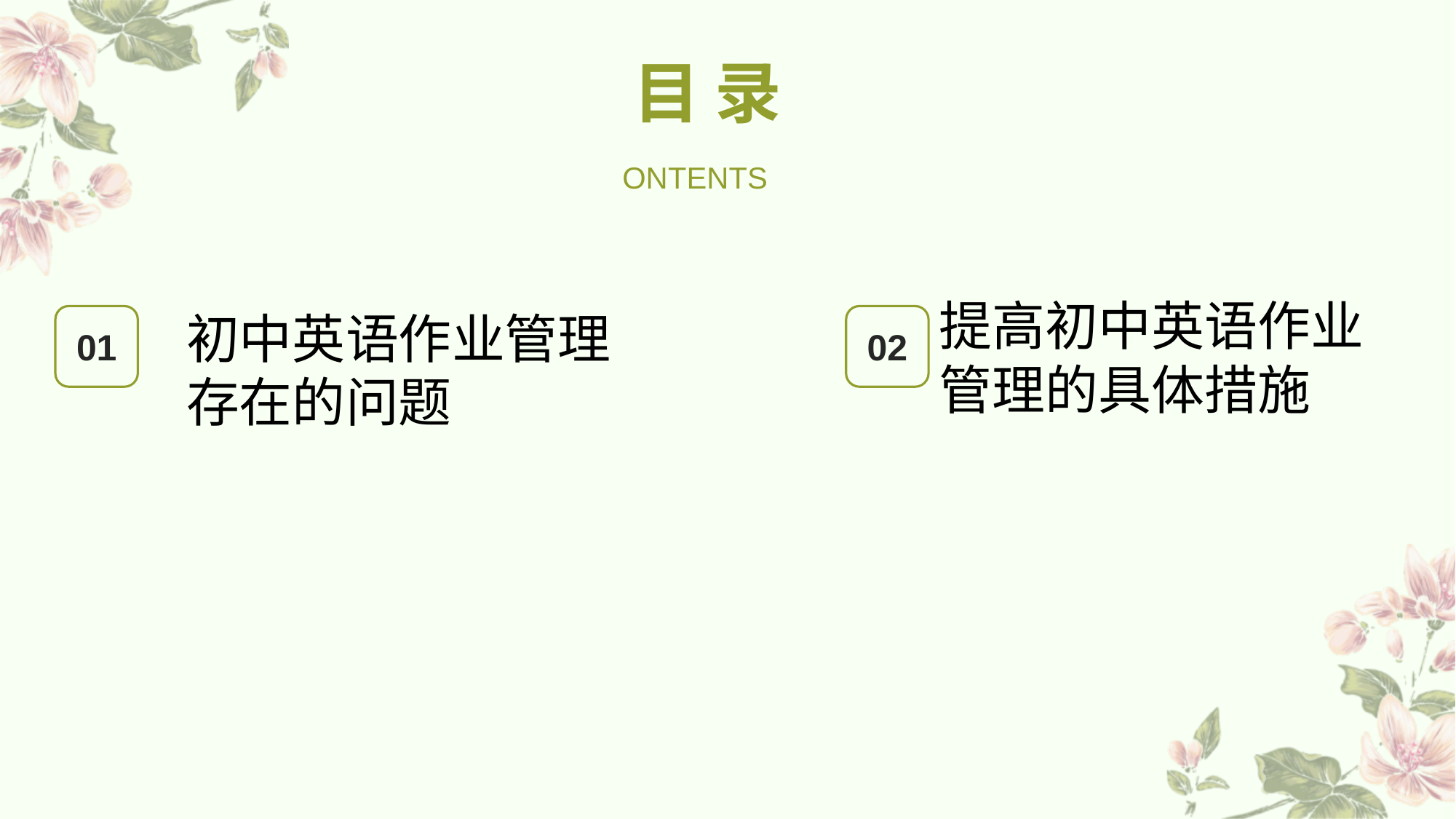

目 录
ONTENTS
初中英语作业管理存在的问题
提高初中英语作业管理的具体措施
01
02